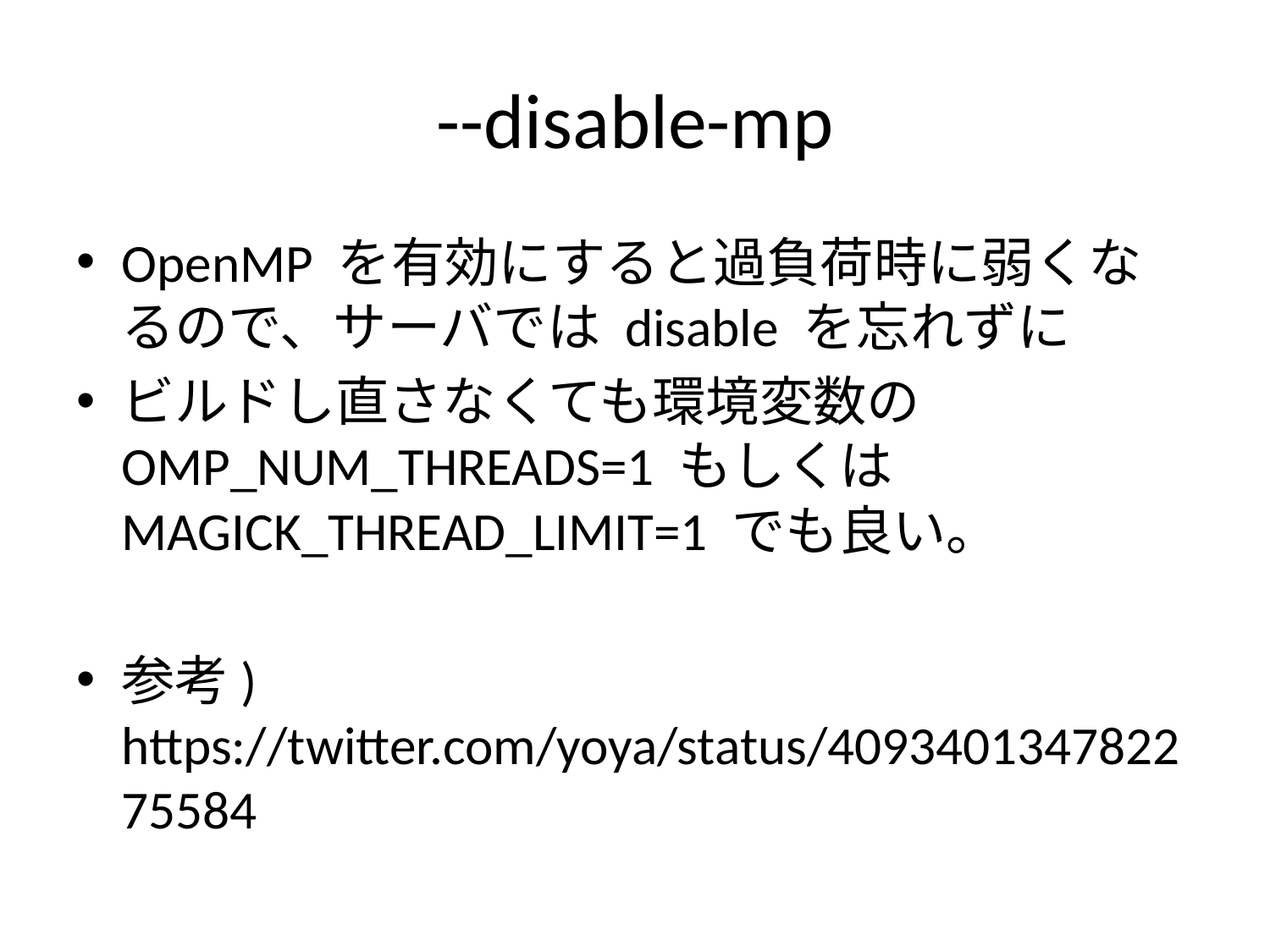

# --disable-mp
OpenMP を有効にすると過負荷時に弱くなるので、サーバでは disable を忘れずに
ビルドし直さなくても環境変数の OMP_NUM_THREADS=1 もしくは MAGICK_THREAD_LIMIT=1 でも良い。

参考) https://twitter.com/yoya/status/409340134782275584